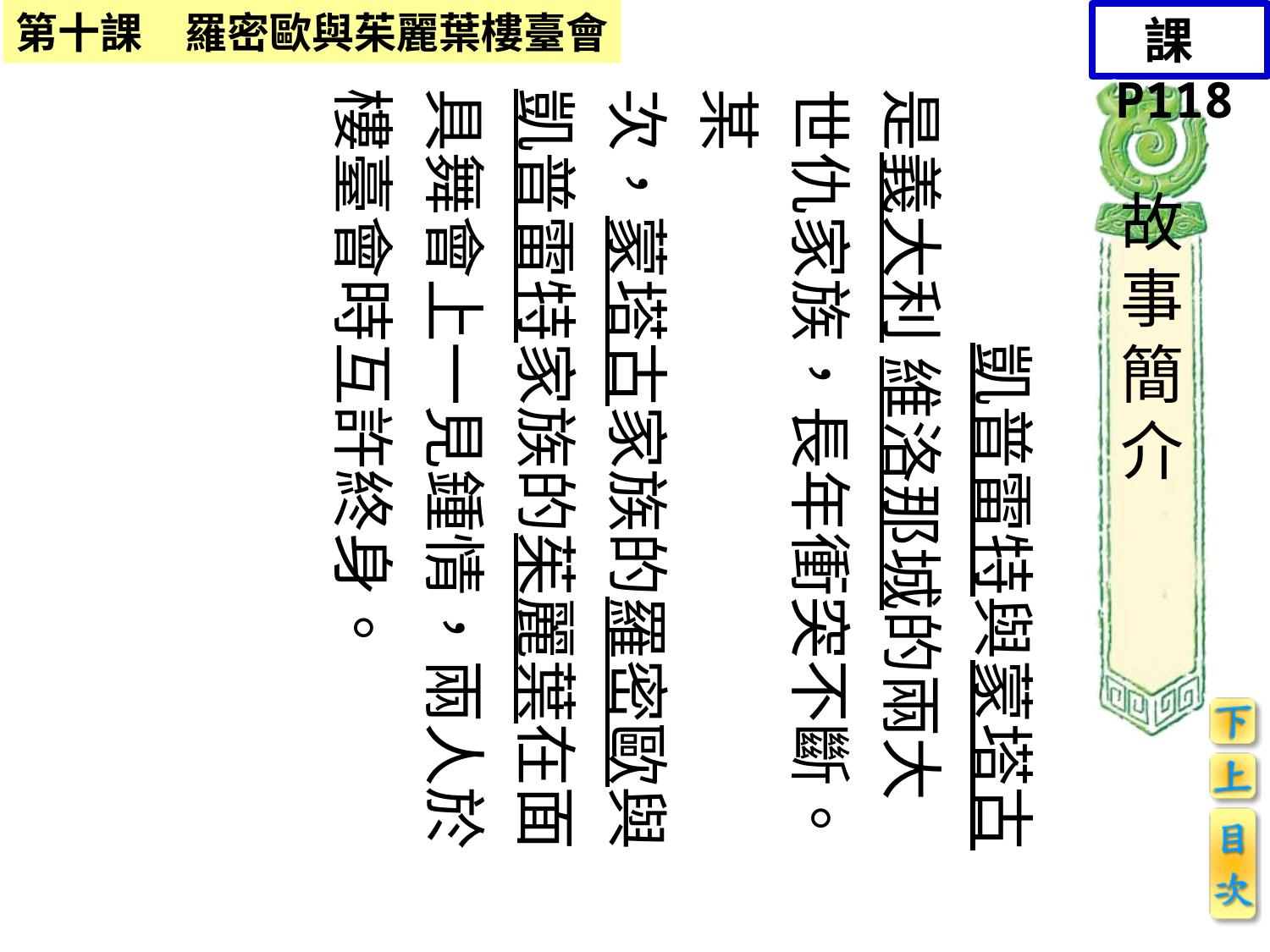

課P118
		凱普雷特與蒙塔古是義大利 維洛那城的兩大世仇家族，長年衝突不斷。某
次，蒙塔古家族的羅密歐與凱普雷特家族的茱麗葉在面具舞會上一見鍾情，兩人於樓臺會時互許終身。
故事簡介